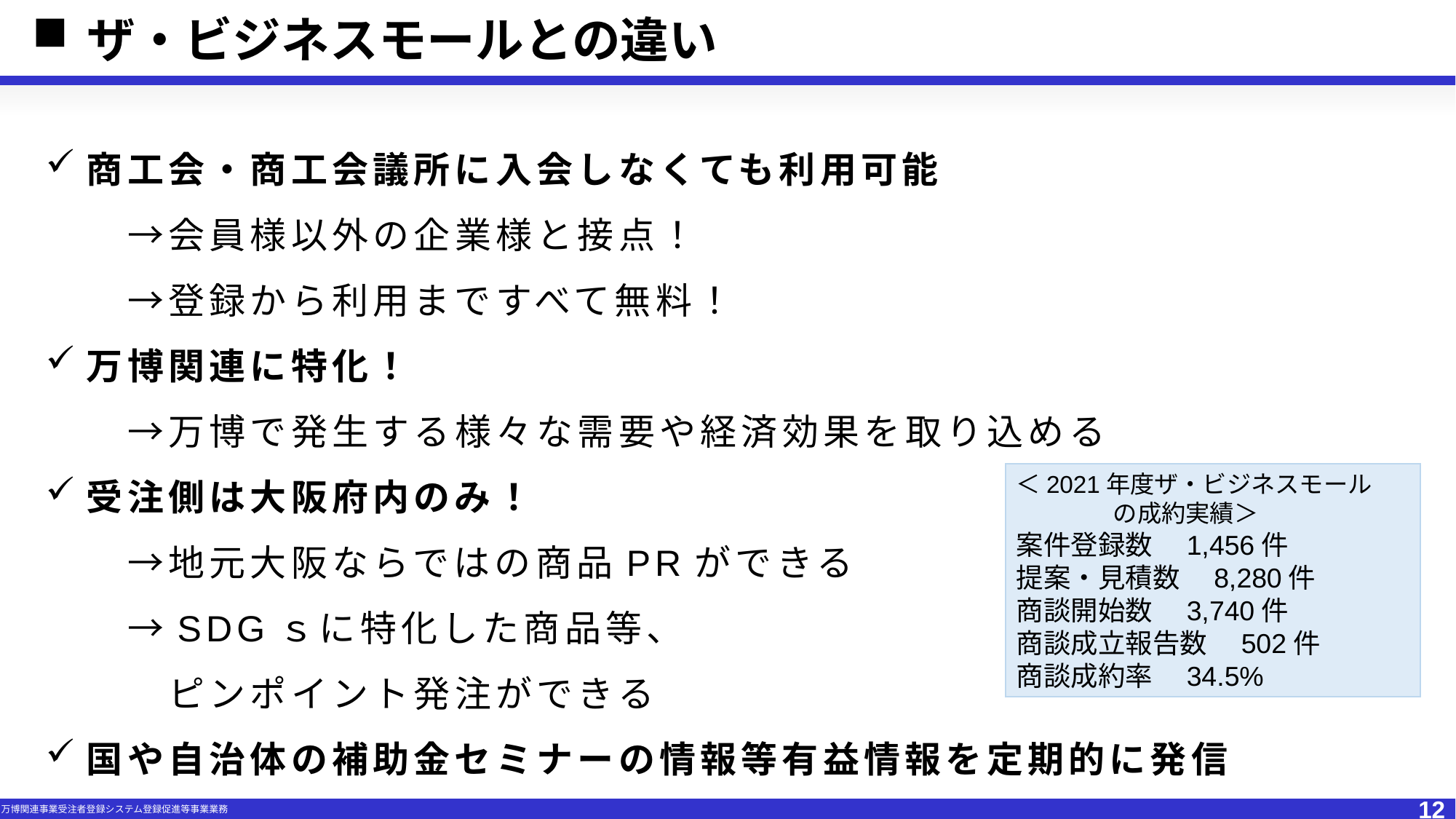

# ザ・ビジネスモールとの違い
商工会・商工会議所に入会しなくても利用可能
　　→会員様以外の企業様と接点！
　　→登録から利用まですべて無料！
万博関連に特化！
　　→万博で発生する様々な需要や経済効果を取り込める
受注側は大阪府内のみ！
　　→地元大阪ならではの商品PRができる
　　→SDGｓに特化した商品等、
　　　ピンポイント発注ができる
国や自治体の補助金セミナーの情報等有益情報を定期的に発信
＜2021年度ザ・ビジネスモール　　　　　の成約実績＞
案件登録数　1,456件
提案・見積数　8,280件
商談開始数　3,740件
商談成立報告数　502件
商談成約率　34.5%
12